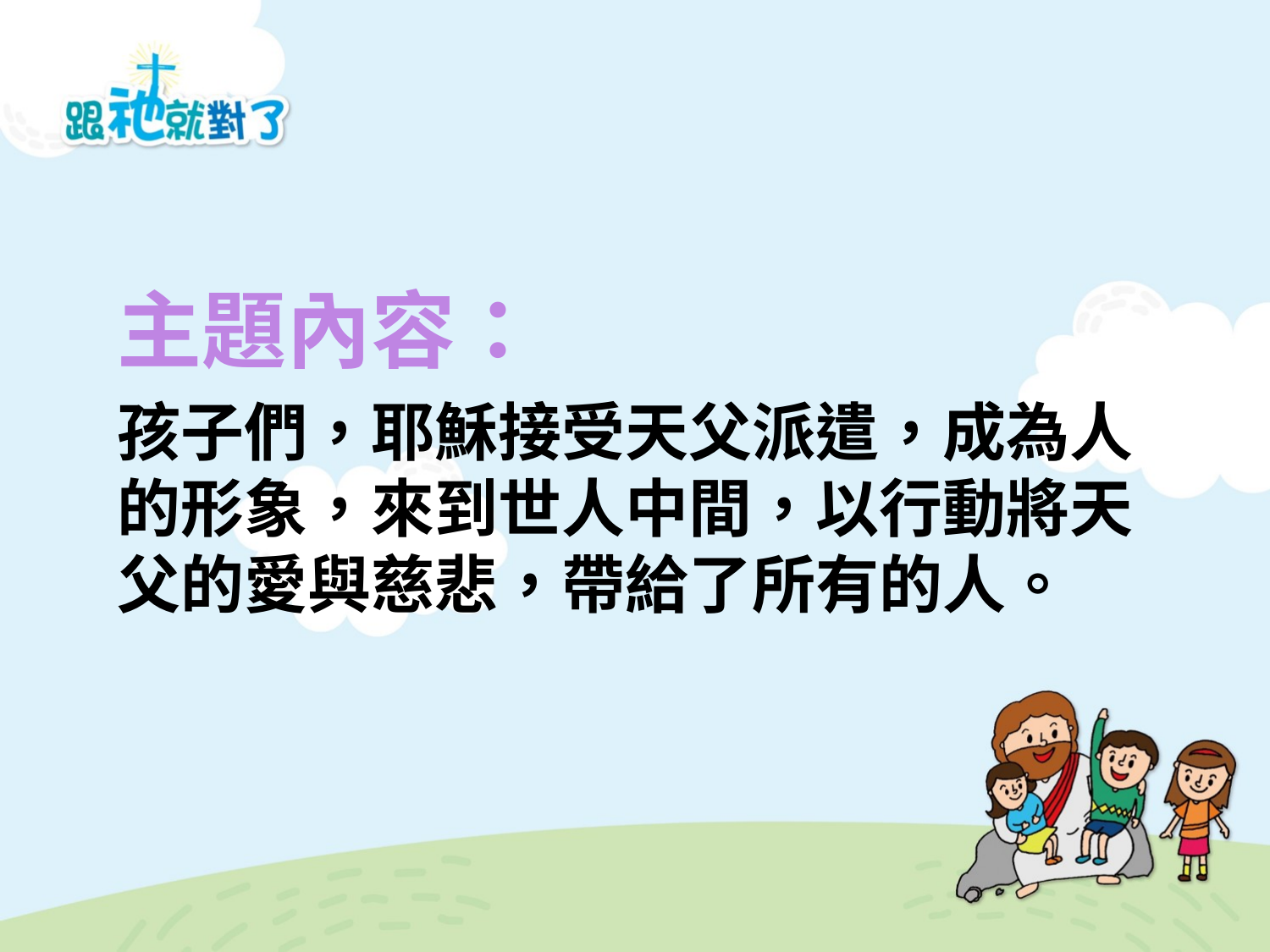

主題內容：
孩子們，耶穌接受天父派遣，成為人的形象，來到世人中間，以行動將天父的愛與慈悲，帶給了所有的人。